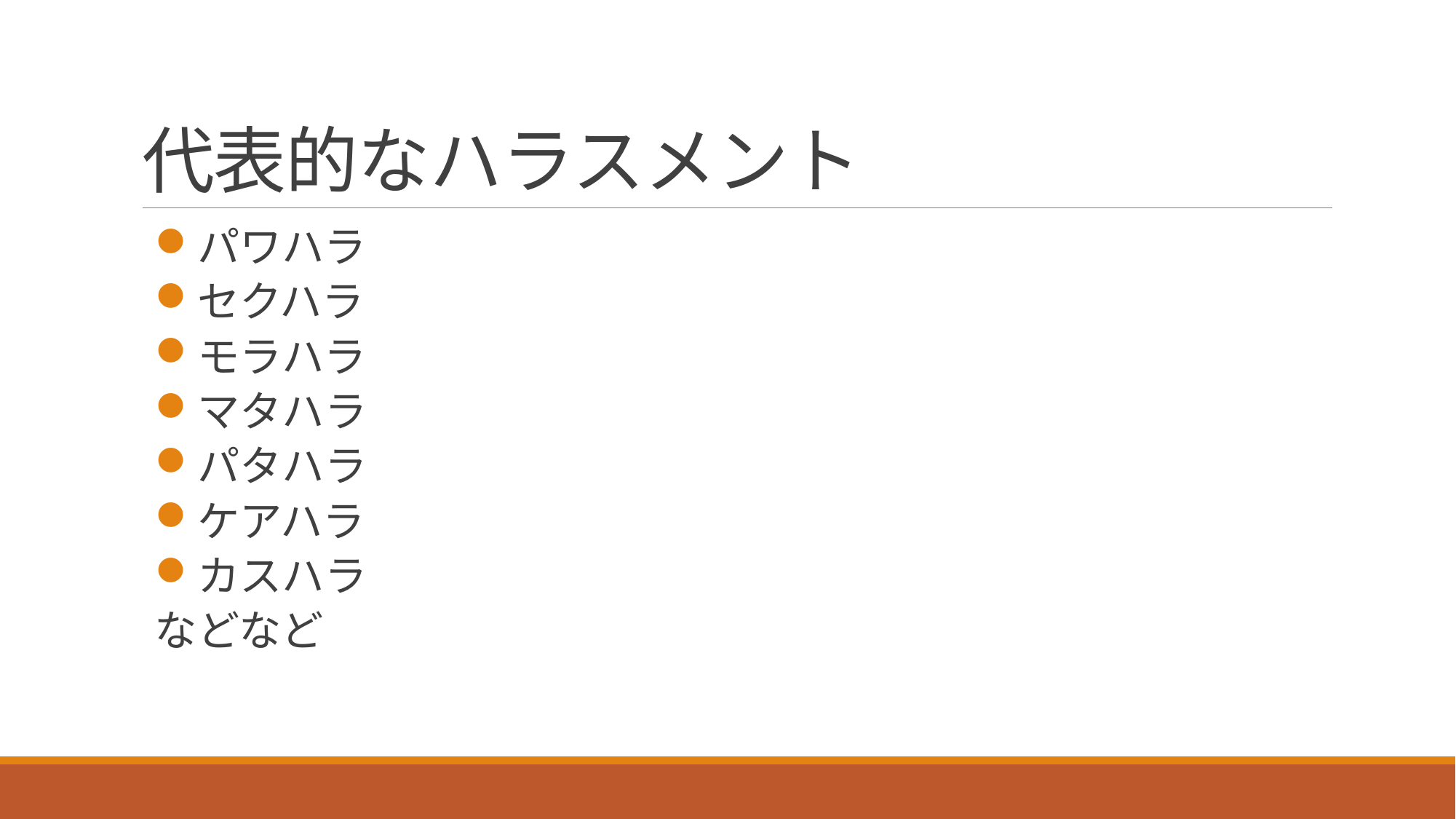

# 代表的なハラスメント
パワハラ
セクハラ
モラハラ
マタハラ
パタハラ
ケアハラ
カスハラ
などなど